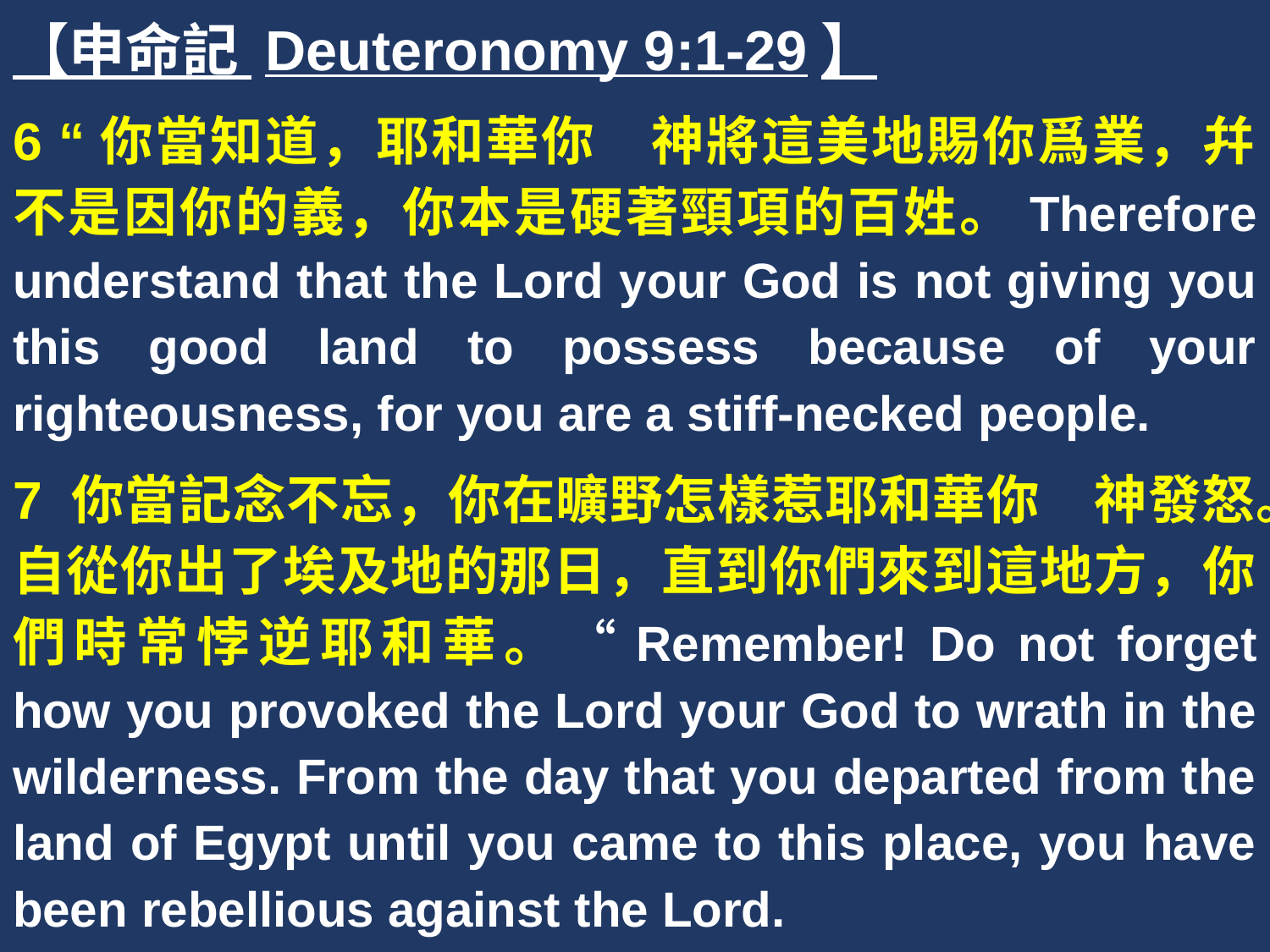

【申命記 Deuteronomy 9:1-29】
6 “你當知道，耶和華你　神將這美地賜你爲業，幷不是因你的義，你本是硬著頸項的百姓。Therefore understand that the Lord your God is not giving you this good land to possess because of your righteousness, for you are a stiff-necked people.
7 你當記念不忘，你在曠野怎樣惹耶和華你　神發怒。自從你出了埃及地的那日，直到你們來到這地方，你們時常悖逆耶和華。“Remember! Do not forget how you provoked the Lord your God to wrath in the wilderness. From the day that you departed from the land of Egypt until you came to this place, you have been rebellious against the Lord.